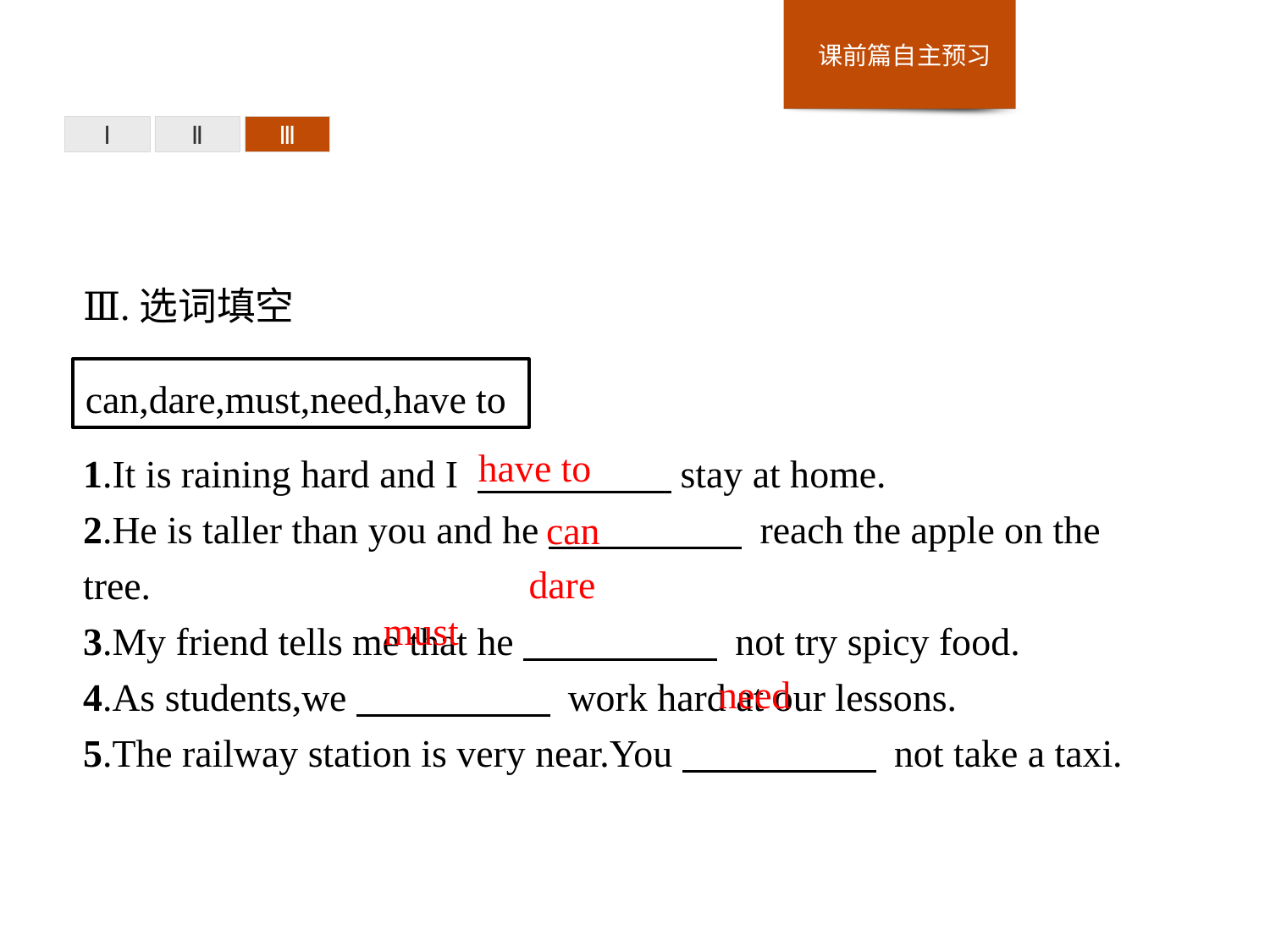

Ⅰ
Ⅱ
Ⅲ
Ⅲ.选词填空

1.It is raining hard and I 　　　　　stay at home.
2.He is taller than you and he　　　　　 reach the apple on the tree.
3.My friend tells me that he　　　　　 not try spicy food.
4.As students,we　　　　　 work hard at our lessons.
5.The railway station is very near.You　　　　　 not take a taxi.
can,dare,must,need,have to
have to
can
dare
must
need